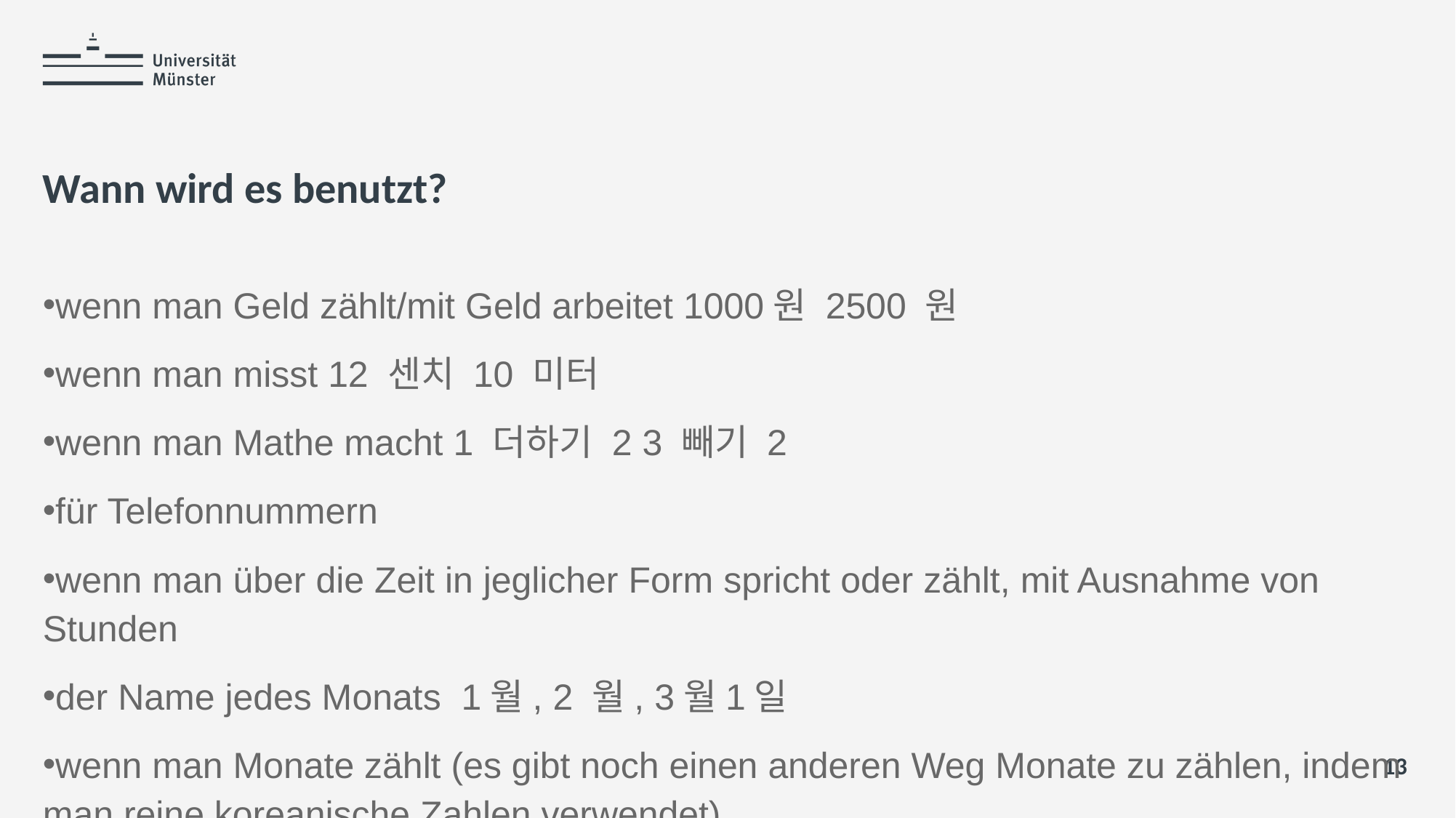

Hier steht der Titel der Präsentation
Name: der Referentin / des Referenten
# Wann wird es benutzt?
wenn man Geld zählt/mit Geld arbeitet 1000원 2500 원
wenn man misst 12 센치 10 미터
wenn man Mathe macht 1 더하기 2 3 빼기 2
für Telefonnummern
wenn man über die Zeit in jeglicher Form spricht oder zählt, mit Ausnahme von Stunden
der Name jedes Monats  1월, 2 월, 3월1일
wenn man Monate zählt (es gibt noch einen anderen Weg Monate zu zählen, indem man reine koreanische Zahlen verwendet)

13